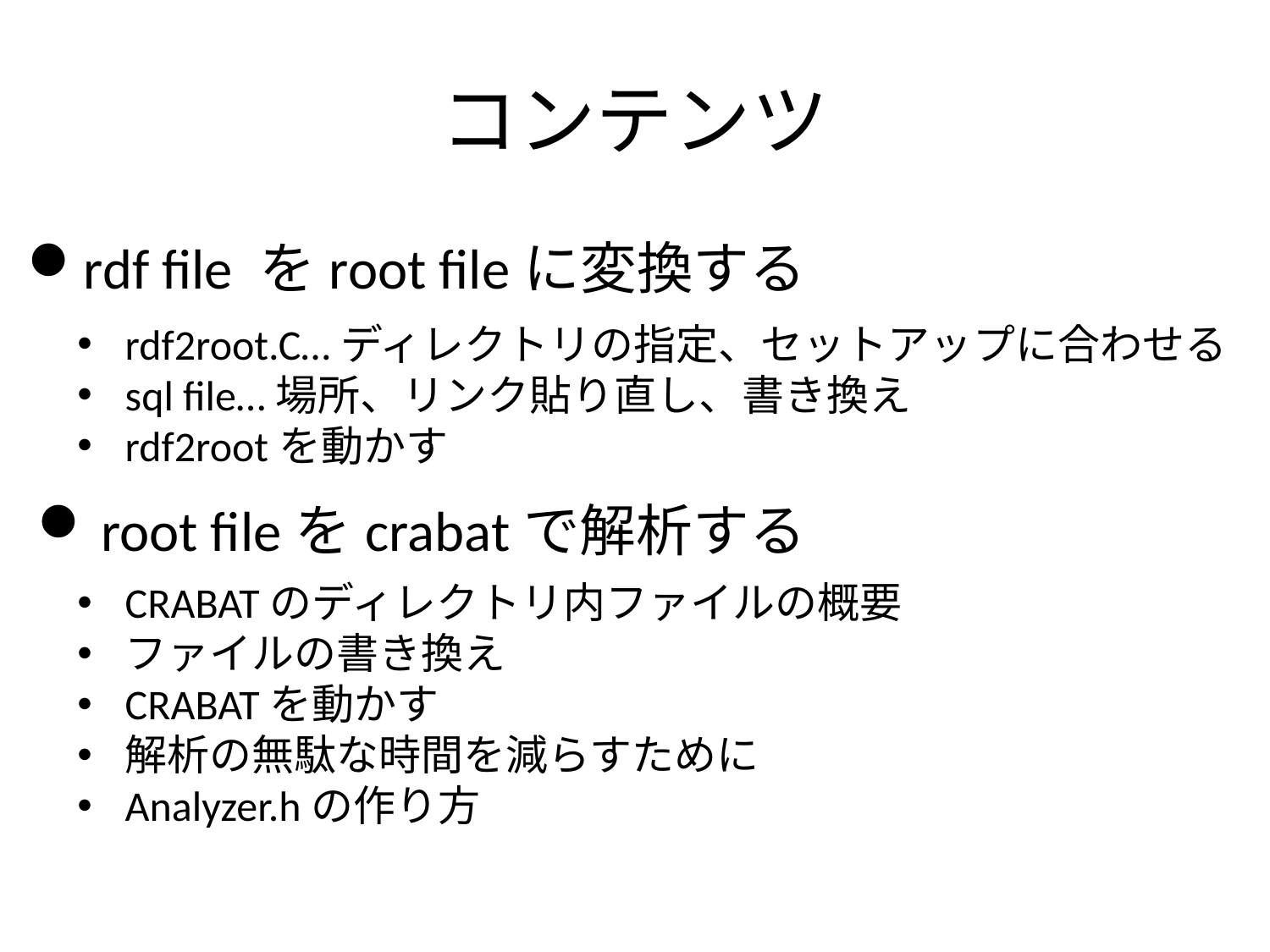

# コンテンツ
rdf file をroot fileに変換する
rdf2root.C…ディレクトリの指定、セットアップに合わせる
sql file…場所、リンク貼り直し、書き換え
rdf2rootを動かす

root fileをcrabatで解析する
CRABATのディレクトリ内ファイルの概要
ファイルの書き換え
CRABATを動かす
解析の無駄な時間を減らすために
Analyzer.hの作り方